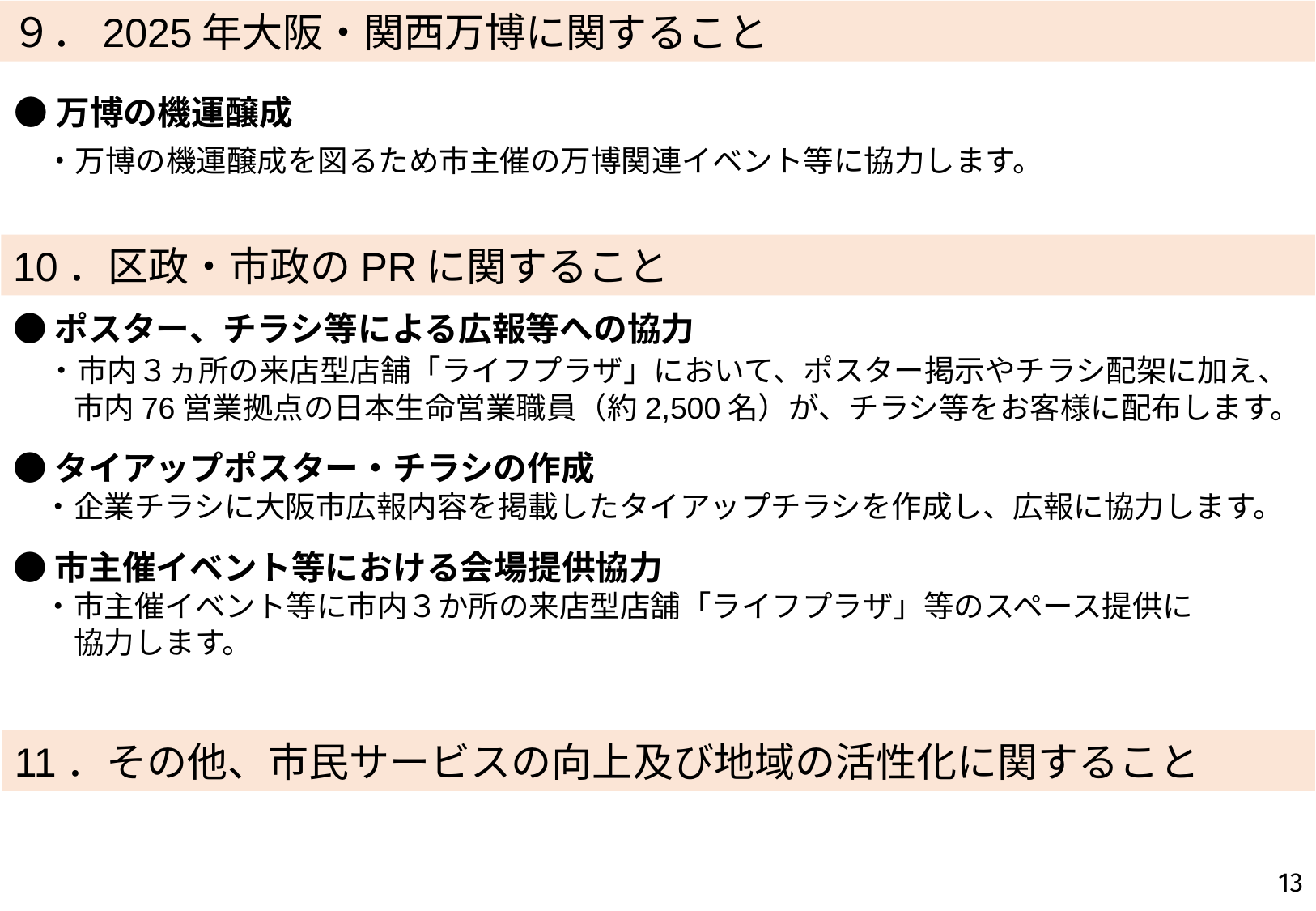

９．2025年大阪・関西万博に関すること
●万博の機運醸成

　・万博の機運醸成を図るため市主催の万博関連イベント等に協力します。
10．区政・市政のPRに関すること
●ポスター、チラシ等による広報等への協力
　・市内３ヵ所の来店型店舗「ライフプラザ」において、ポスター掲示やチラシ配架に加え、
　　市内76営業拠点の日本生命営業職員（約2,500名）が、チラシ等をお客様に配布します。

●タイアップポスター・チラシの作成
　・企業チラシに大阪市広報内容を掲載したタイアップチラシを作成し、広報に協力します。

●市主催イベント等における会場提供協力
　・市主催イベント等に市内３か所の来店型店舗「ライフプラザ」等のスペース提供に
　　協力します。
11．その他、市⺠サービスの向上及び地域の活性化に関すること
13